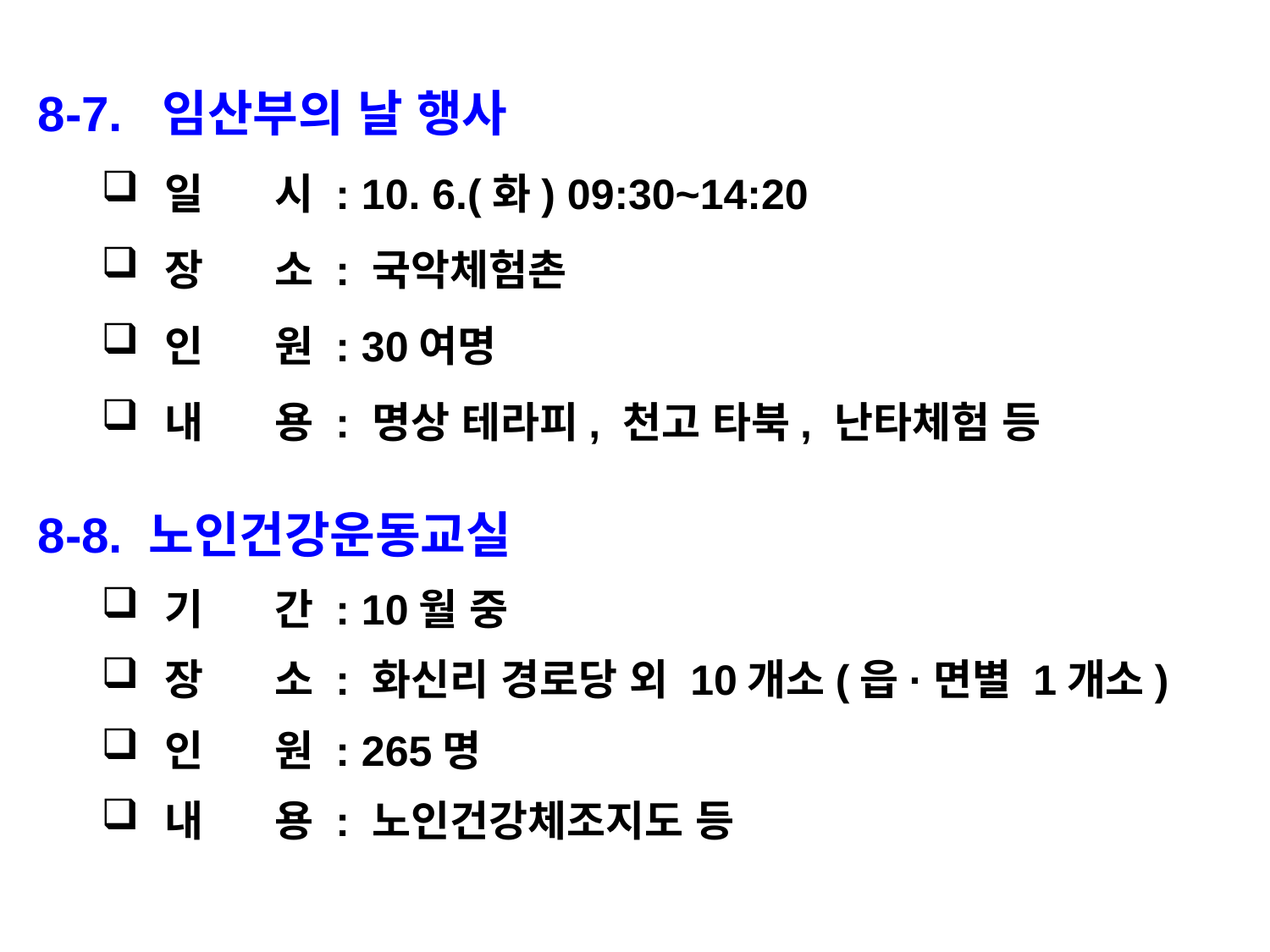

8-7.  임산부의 날 행사
일      시 : 10. 6.(화) 09:30~14:20
장      소 : 국악체험촌
인      원 : 30여명
내      용 : 명상 테라피, 천고 타북, 난타체험 등

8-8. 노인건강운동교실
기      간 : 10월 중
장      소 : 화신리 경로당 외 10개소(읍·면별 1개소)
인      원 : 265명
내      용 : 노인건강체조지도 등